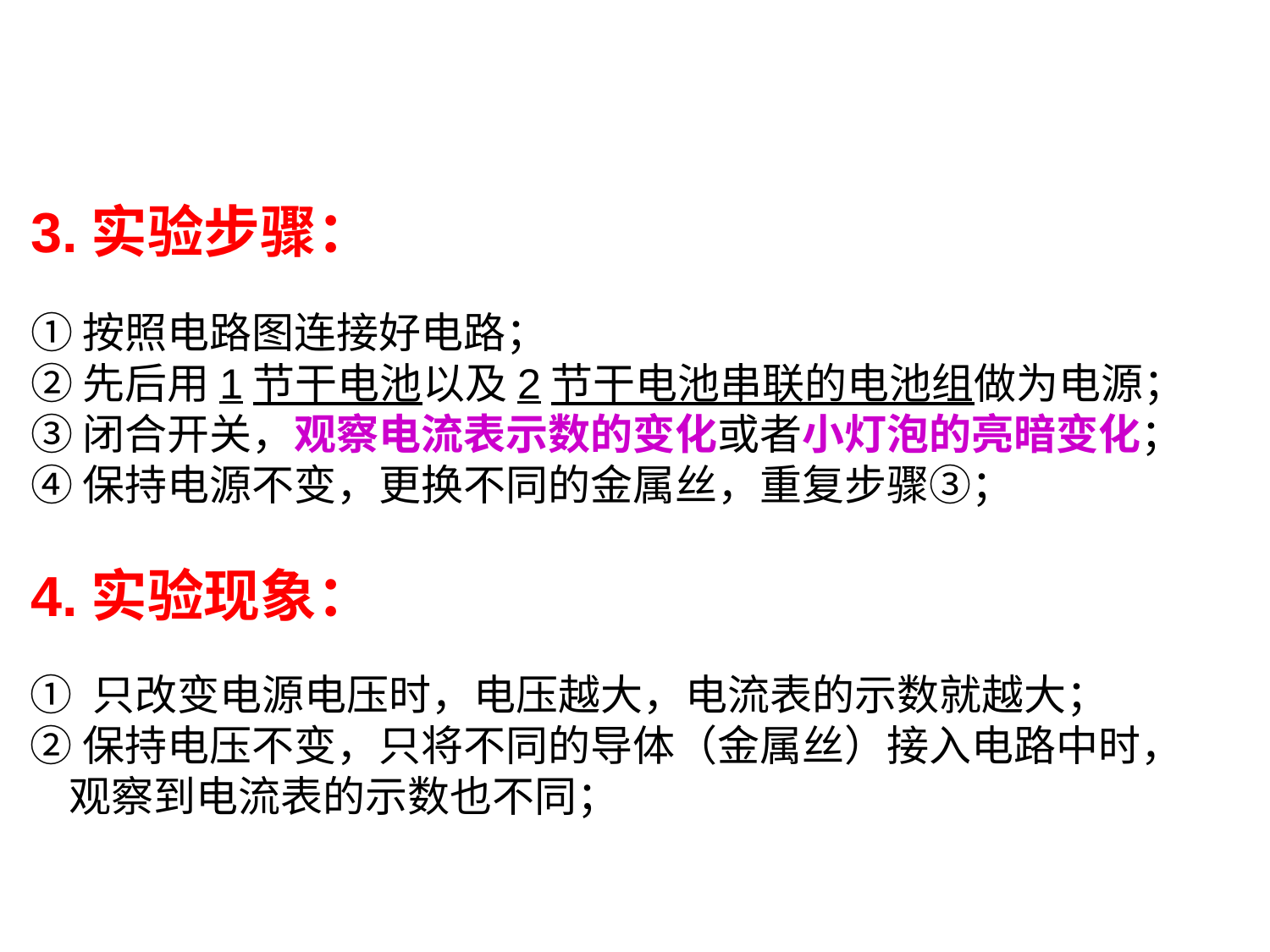

# 3.实验步骤： ① 按照电路图连接好电路； ② 先后用1节干电池以及2节干电池串联的电池组做为电源； ③ 闭合开关，观察电流表示数的变化或者小灯泡的亮暗变化； ④ 保持电源不变，更换不同的金属丝，重复步骤③； 4.实验现象：
① 只改变电源电压时，电压越大，电流表的示数就越大；
② 保持电压不变，只将不同的导体（金属丝）接入电路中时，
   观察到电流表的示数也不同；